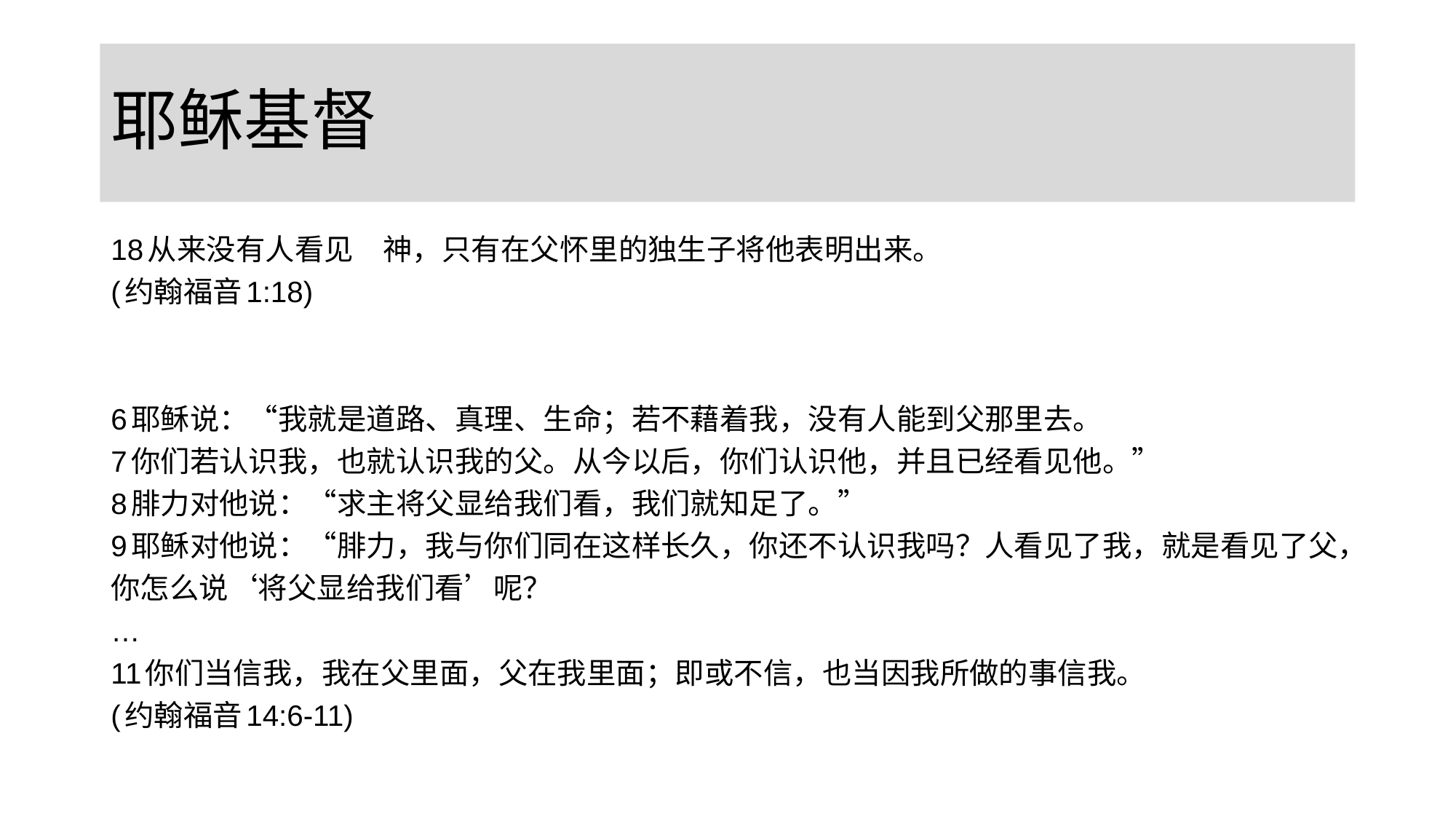

# 耶稣基督
18从来没有人看见　神，只有在父怀里的独生子将他表明出来。
(约翰福音1:18)

6耶稣说：“我就是道路、真理、生命；若不藉着我，没有人能到父那里去。
7你们若认识我，也就认识我的父。从今以后，你们认识他，并且已经看见他。”
8腓力对他说：“求主将父显给我们看，我们就知足了。”
9耶稣对他说：“腓力，我与你们同在这样长久，你还不认识我吗？人看见了我，就是看见了父，你怎么说‘将父显给我们看’呢？
…
11你们当信我，我在父里面，父在我里面；即或不信，也当因我所做的事信我。
(约翰福音14:6-11)